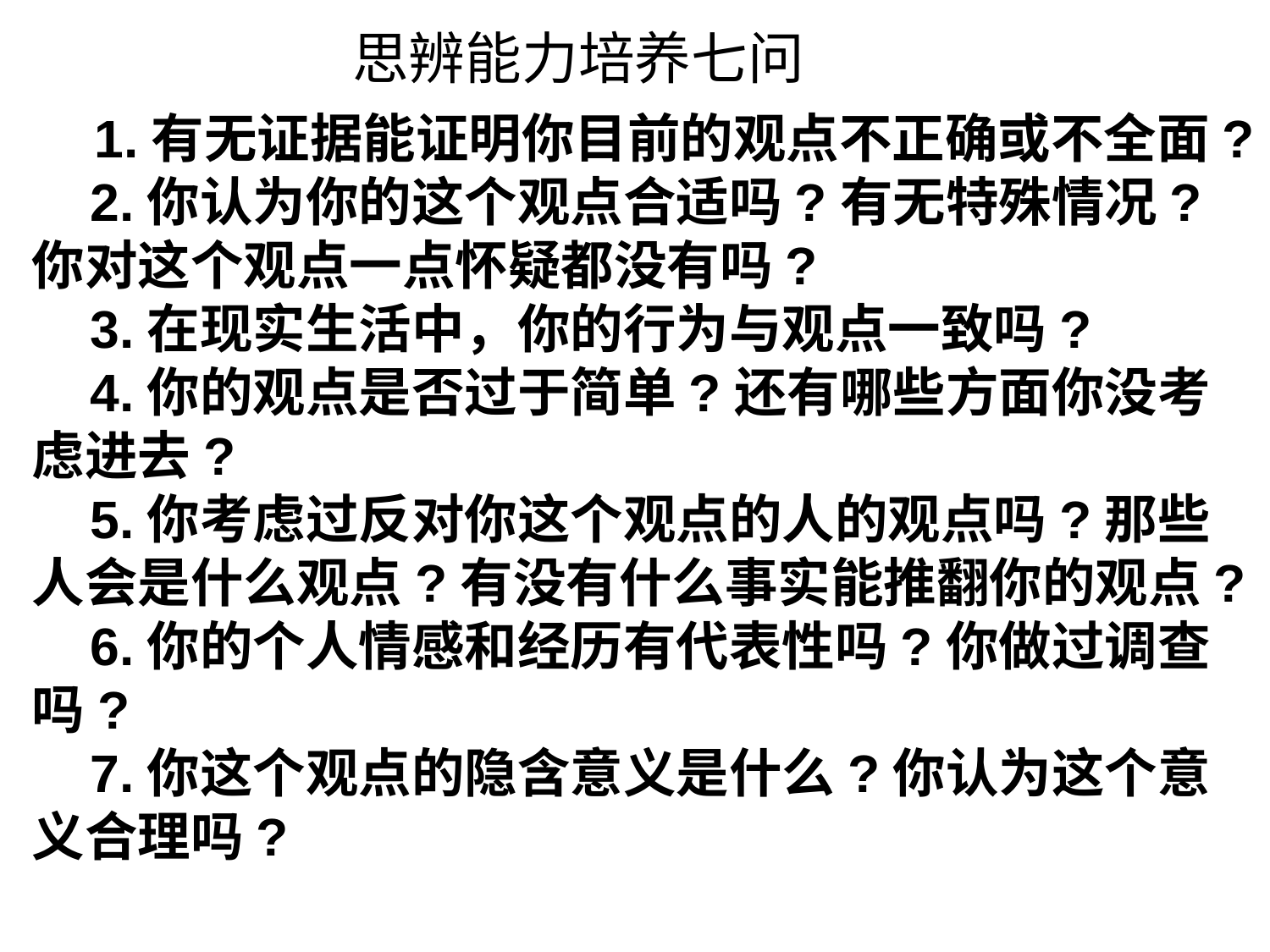

思辨能力培养七问
    1.有无证据能证明你目前的观点不正确或不全面?
    2.你认为你的这个观点合适吗?有无特殊情况?你对这个观点一点怀疑都没有吗?
    3.在现实生活中，你的行为与观点一致吗?
    4.你的观点是否过于简单?还有哪些方面你没考虑进去?
    5.你考虑过反对你这个观点的人的观点吗?那些人会是什么观点?有没有什么事实能推翻你的观点?
    6.你的个人情感和经历有代表性吗?你做过调查吗?
    7.你这个观点的隐含意义是什么?你认为这个意义合理吗?